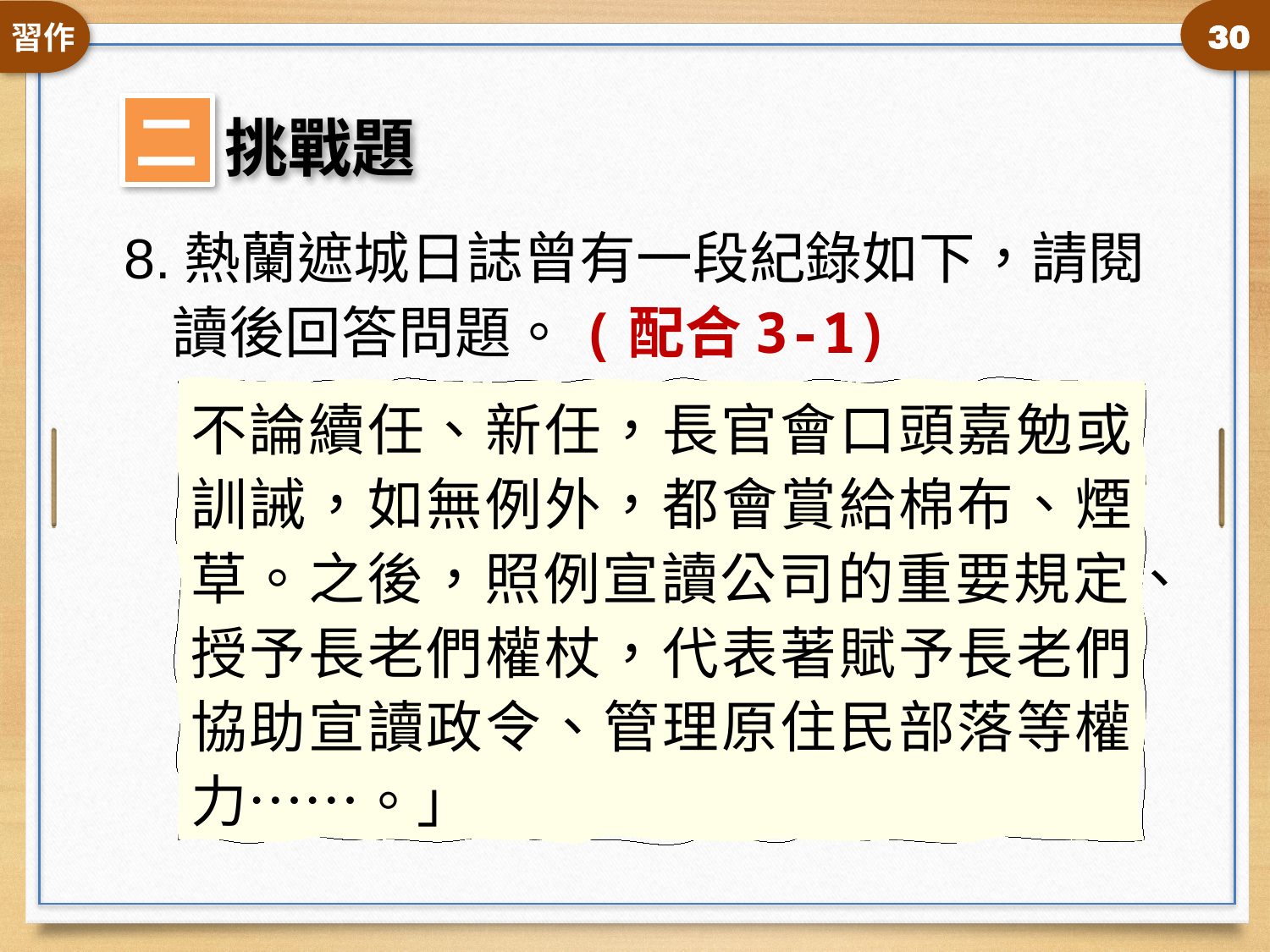

30
8.熱蘭遮城日誌曾有一段紀錄如下，請閱讀後回答問題。(配合3-1)
不論續任、新任，長官會口頭嘉勉或訓誡，如無例外，都會賞給棉布、煙草。之後，照例宣讀公司的重要規定、授予長老們權杖，代表著賦予長老們協助宣讀政令、管理原住民部落等權力⋯⋯。」